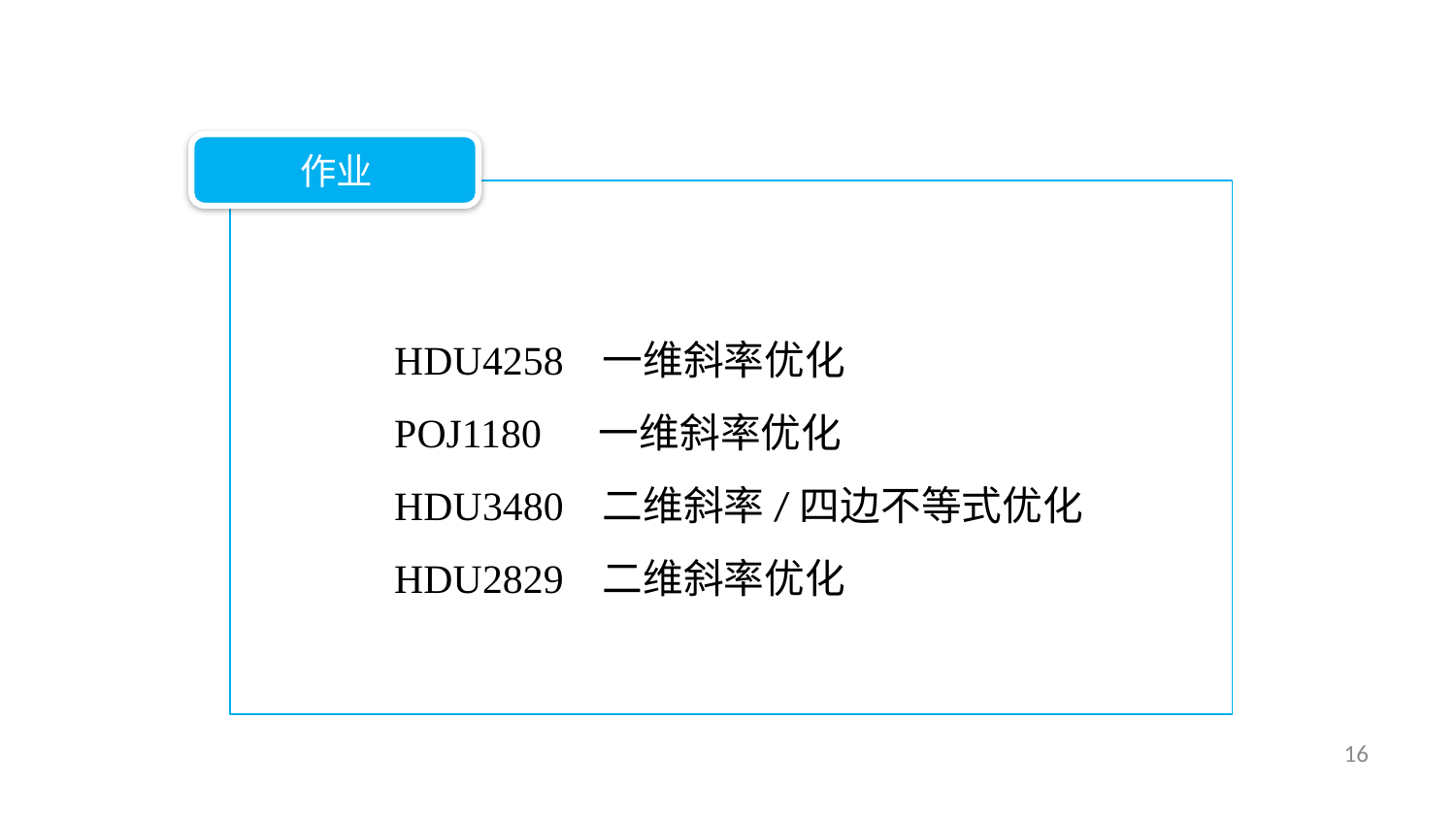

作业
HDU4258   一维斜率优化
POJ1180     一维斜率优化
HDU3480   二维斜率/四边不等式优化
HDU2829   二维斜率优化
16